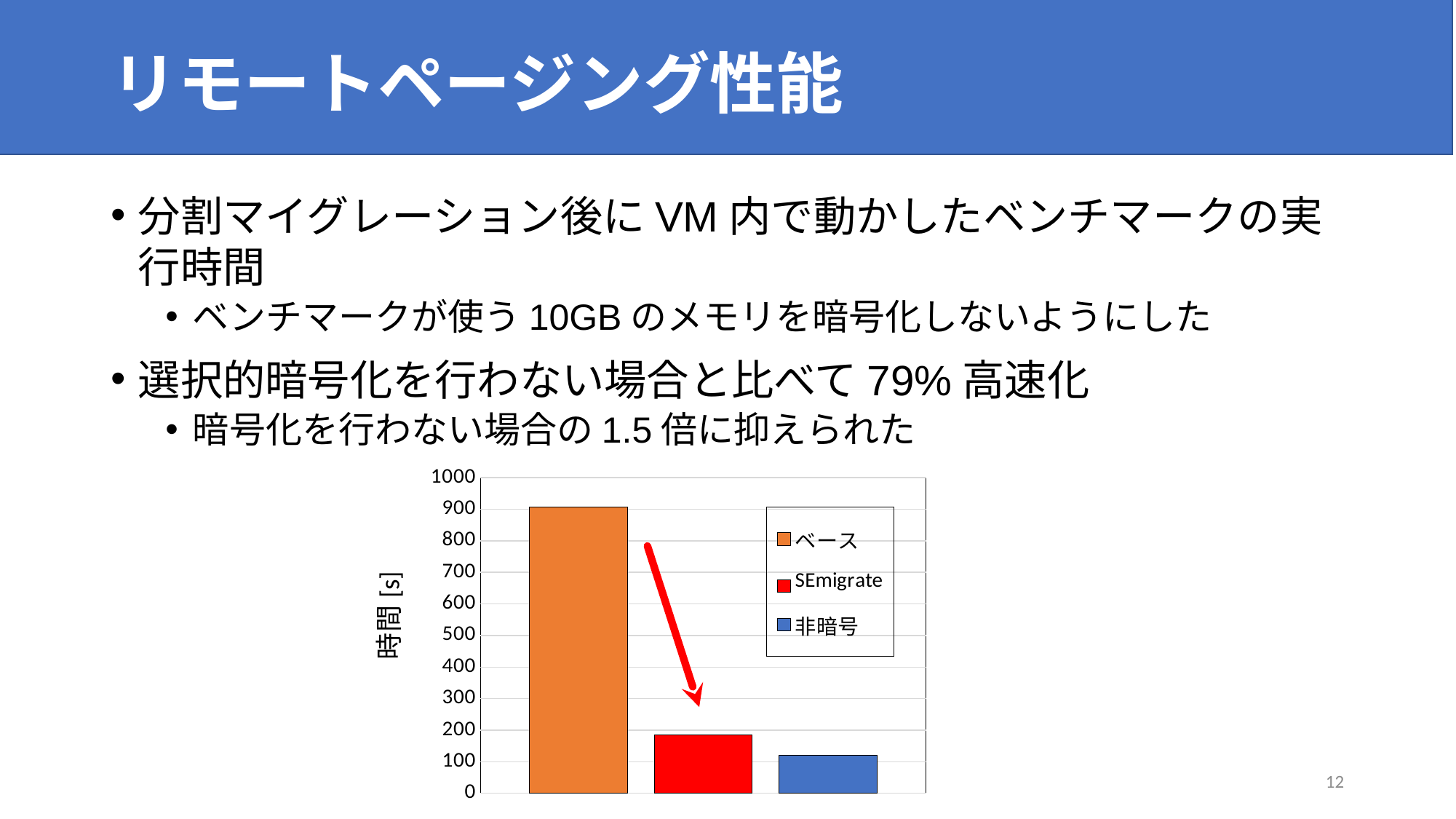

# リモートページング性能
分割マイグレーション後にVM内で動かしたベンチマークの実行時間
ベンチマークが使う10GBのメモリを暗号化しないようにした
選択的暗号化を行わない場合と比べて79%高速化
暗号化を行わない場合の1.5倍に抑えられた

### Chart

| Category | ベース | SEmigrate | 非暗号 |
|---|---|---|---|
| 時間[s] | 906.77611 | 185.24906199999998 | 120.97306400000001 |
12